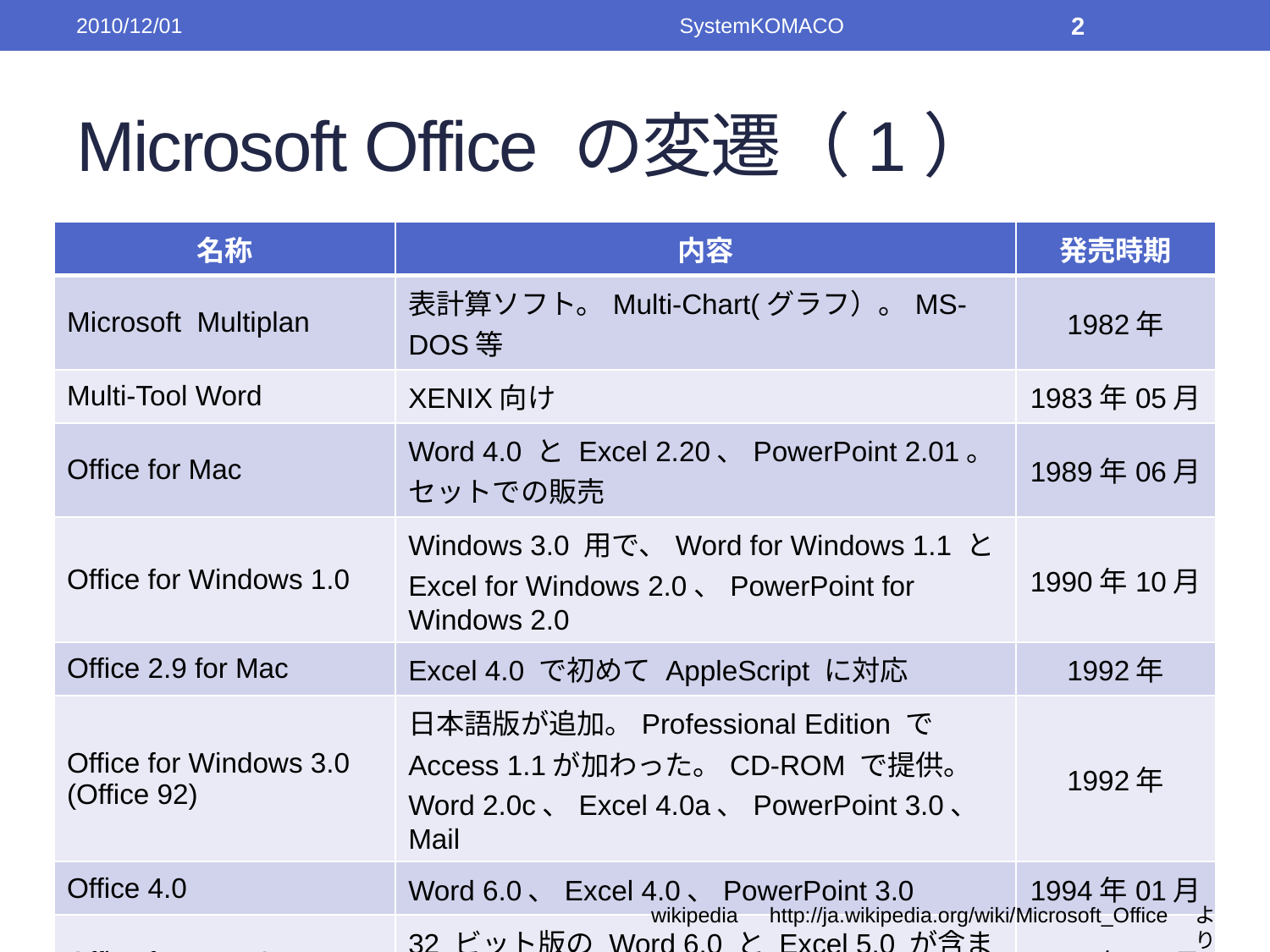

2010/12/01
SystemKOMACO
2
# Microsoft Office の変遷（1）
| 名称 | 内容 | 発売時期 |
| --- | --- | --- |
| Microsoft Multiplan | 表計算ソフト。Multi-Chart(グラフ）。MS-DOS等 | 1982年 |
| Multi-Tool Word | XENIX向け | 1983年05月 |
| Office for Mac | Word 4.0 と Excel 2.20、PowerPoint 2.01。セットでの販売 | 1989年06月 |
| Office for Windows 1.0 | Windows 3.0 用で、Word for Windows 1.1 と Excel for Windows 2.0、PowerPoint for Windows 2.0 | 1990年10月 |
| Office 2.9 for Mac | Excel 4.0 で初めて AppleScript に対応 | 1992年 |
| Office for Windows 3.0 (Office 92) | 日本語版が追加。Professional Edition で Access 1.1が加わった。CD-ROM で提供。Word 2.0c、Excel 4.0a、PowerPoint 3.0、Mail | 1992年 |
| Office 4.0 | Word 6.0、Excel 4.0、PowerPoint 3.0 | 1994年01月 |
| Office for NT 4.2 | 32 ビット版の Word 6.0 と Excel 5.0 が含まれ、16 ビット版の PowerPoint 4.0 | 1994年06月 |
wikipedia　http://ja.wikipedia.org/wiki/Microsoft_Office　より